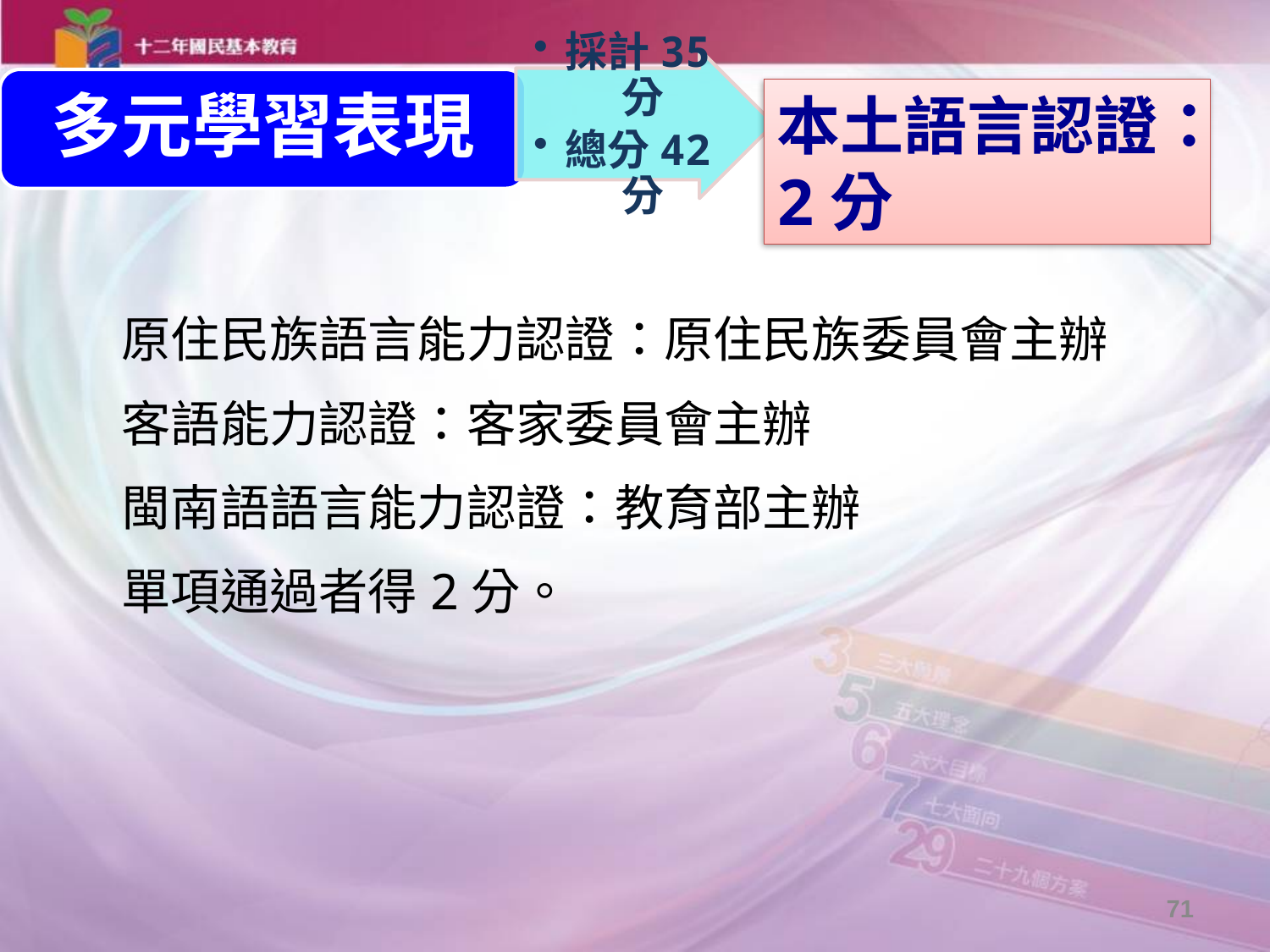

採計35分
總分42分

多元學習表現
本土語言認證：2分
原住民族語言能力認證：原住民族委員會主辦
客語能力認證：客家委員會主辦
閩南語語言能力認證：教育部主辦
單項通過者得2分。
71